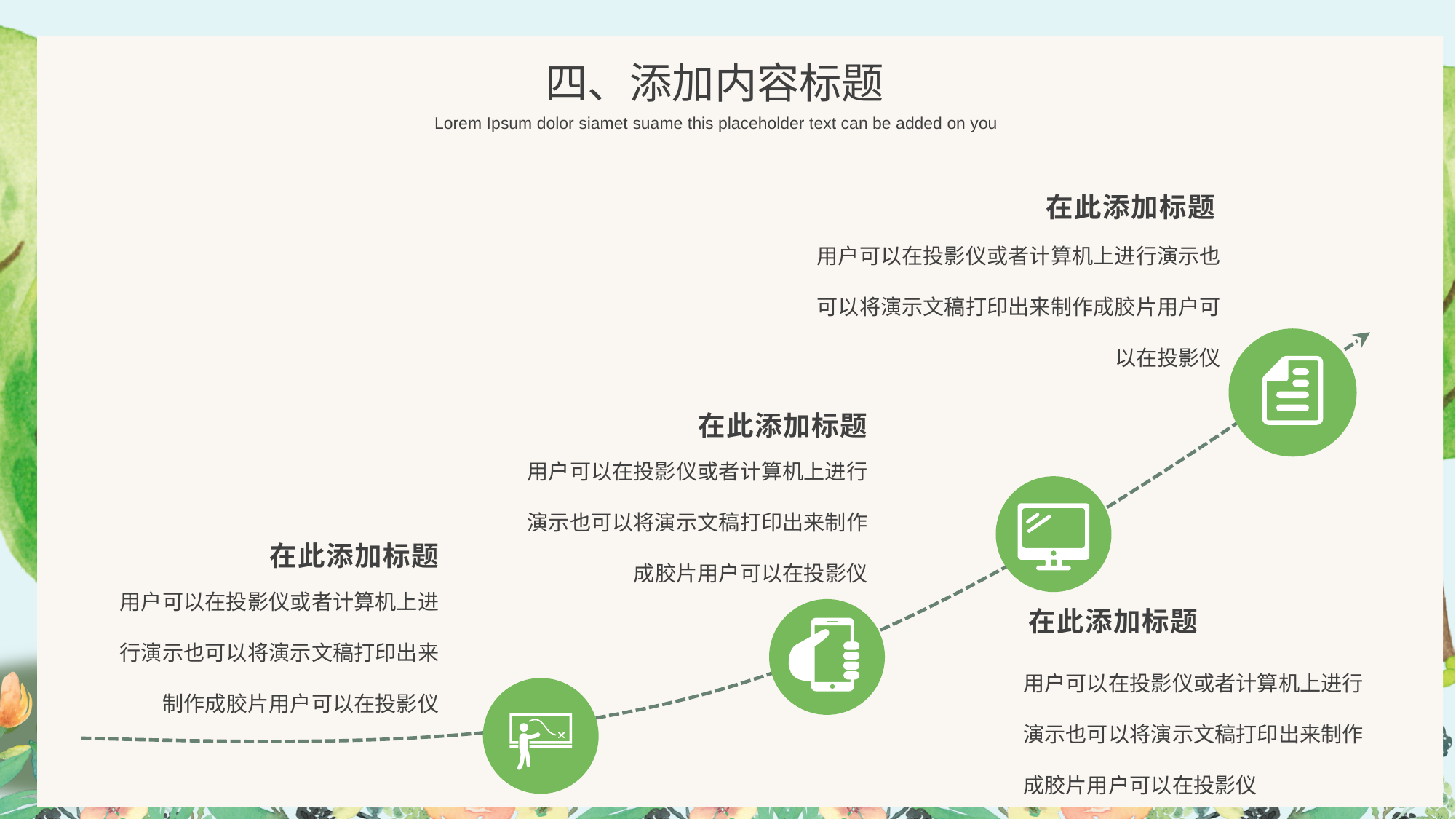

四、添加内容标题
Lorem Ipsum dolor siamet suame this placeholder text can be added on you
在此添加标题
用户可以在投影仪或者计算机上进行演示也可以将演示文稿打印出来制作成胶片用户可以在投影仪

在此添加标题
用户可以在投影仪或者计算机上进行演示也可以将演示文稿打印出来制作成胶片用户可以在投影仪

在此添加标题
用户可以在投影仪或者计算机上进行演示也可以将演示文稿打印出来制作成胶片用户可以在投影仪
在此添加标题
用户可以在投影仪或者计算机上进行演示也可以将演示文稿打印出来制作成胶片用户可以在投影仪